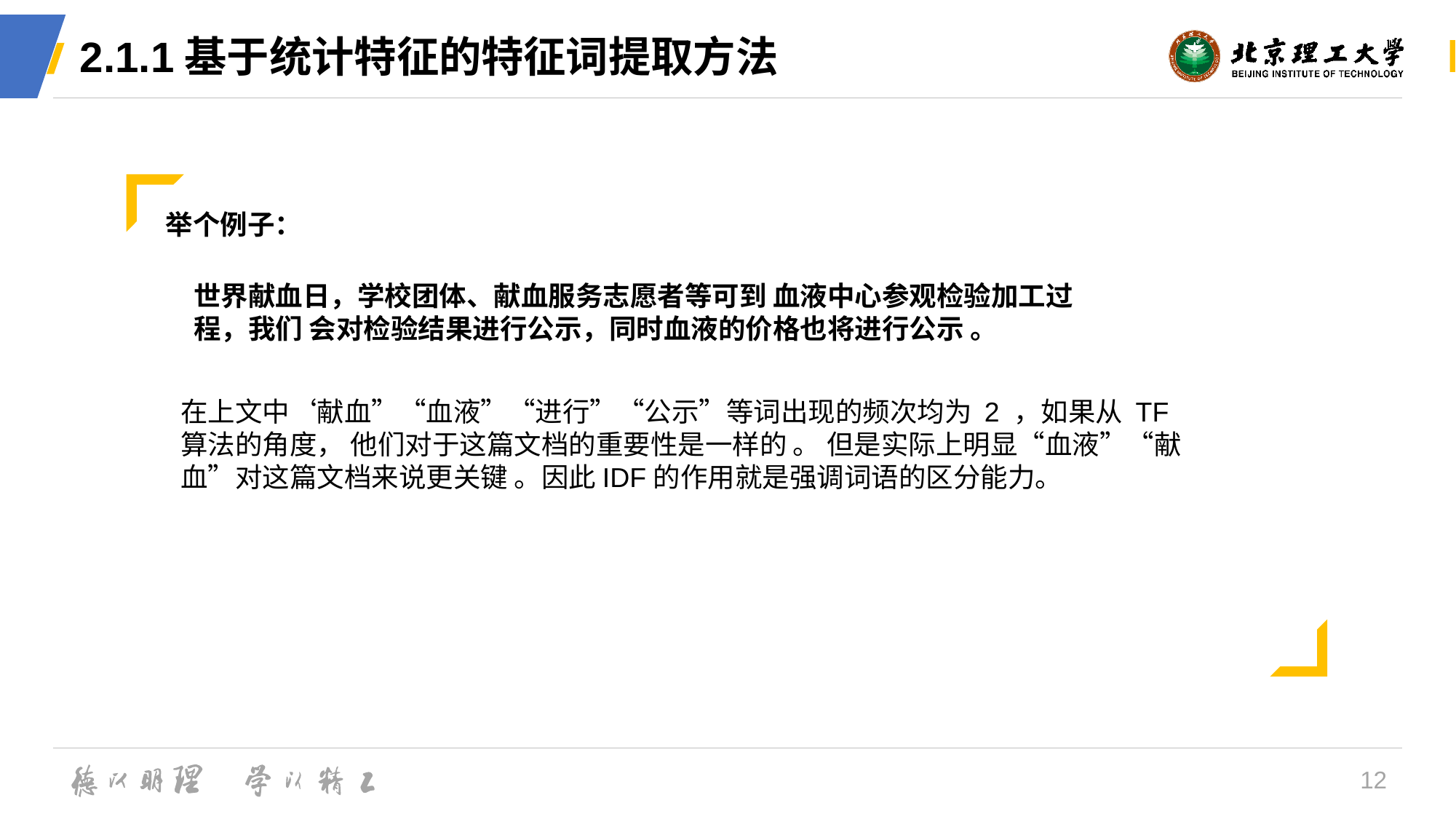

# 2.1.1基于统计特征的特征词提取方法

举个例子：

世界献血日，学校团体、献血服务志愿者等可到 血液中心参观检验加工过程，我们 会对检验结果进行公示，同时血液的价格也将进行公示 。
在上文中‘献血”“血液”“进行”“公示”等词出现的频次均为 2 ，如果从 TF 算法的角度， 他们对于这篇文档的重要性是一样的 。 但是实际上明显“血液”“献血”对这篇文档来说更关键 。因此IDF的作用就是强调词语的区分能力。